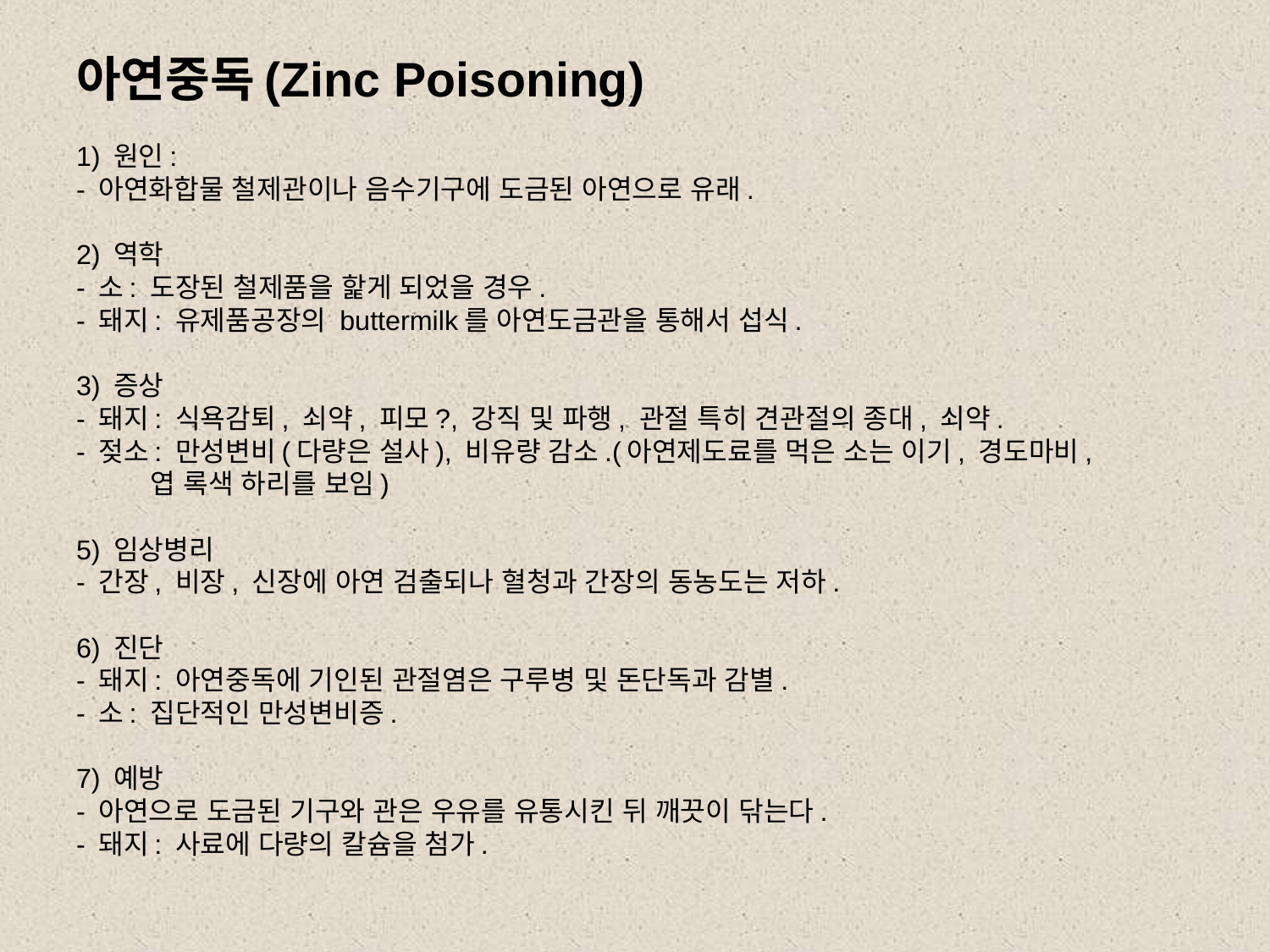

# 아연중독(Zinc Poisoning) 1) 원인: - 아연화합물 철제관이나 음수기구에 도금된 아연으로 유래. 2) 역학 - 소: 도장된 철제품을 핥게 되었을 경우. - 돼지: 유제품공장의 buttermilk를 아연도금관을 통해서 섭식. 3) 증상 - 돼지: 식욕감퇴, 쇠약, 피모?, 강직 및 파행, 관절 특히 견관절의 종대, 쇠약. - 젖소: 만성변비(다량은 설사), 비유량 감소.(아연제도료를 먹은 소는 이기, 경도마비, 엽 록색 하리를 보임) 5) 임상병리 - 간장, 비장, 신장에 아연 검출되나 혈청과 간장의 동농도는 저하. 6) 진단 - 돼지: 아연중독에 기인된 관절염은 구루병 및 돈단독과 감별. - 소: 집단적인 만성변비증. 7) 예방 - 아연으로 도금된 기구와 관은 우유를 유통시킨 뒤 깨끗이 닦는다. - 돼지: 사료에 다량의 칼슘을 첨가.